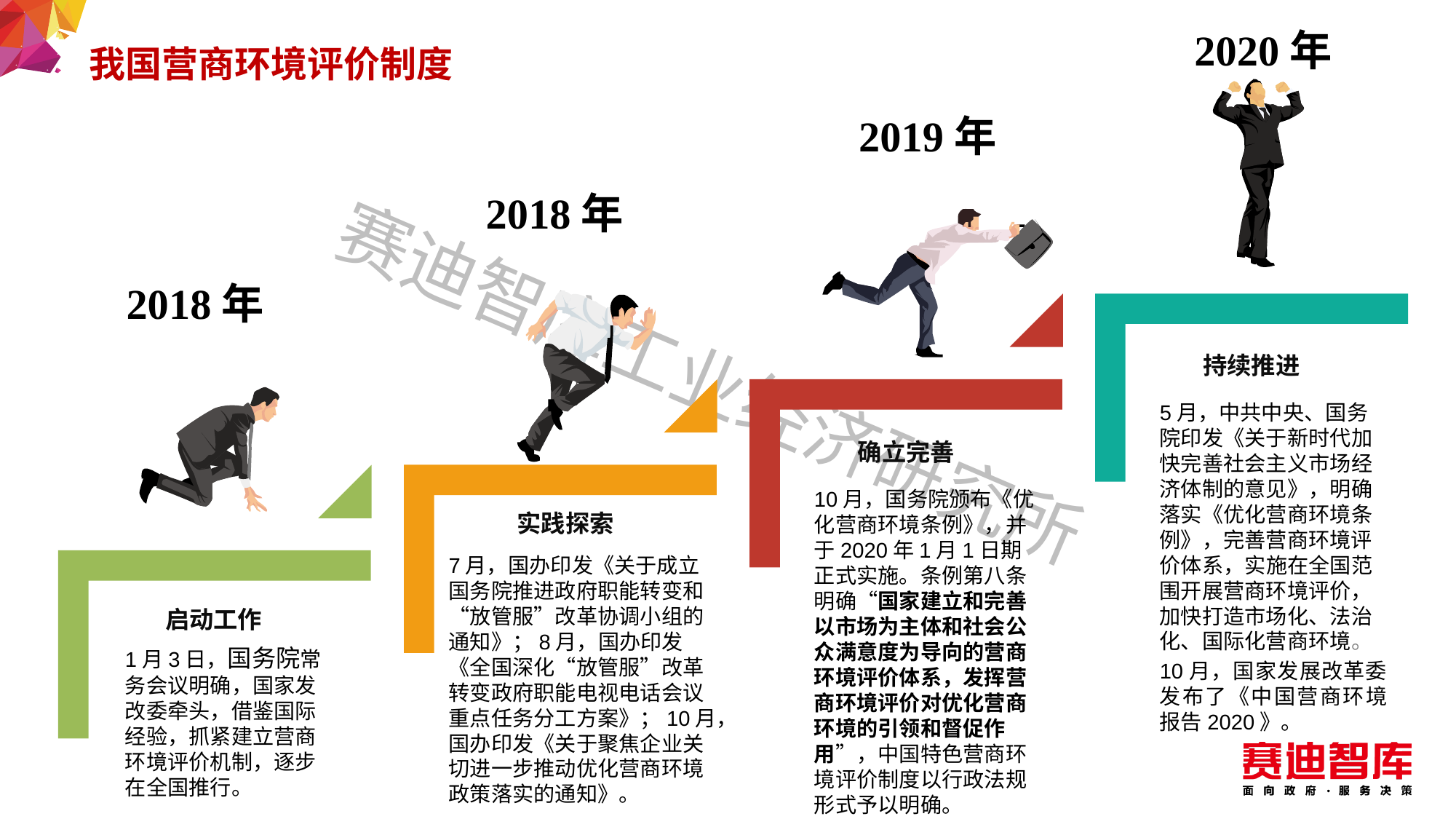

2020年
我国营商环境评价制度

2019年
2018年

2018年

持续推进

5月，中共中央、国务院印发《关于新时代加快完善社会主义市场经济体制的意见》，明确落实《优化营商环境条例》，完善营商环境评价体系，实施在全国范围开展营商环境评价，加快打造市场化、法治化、国际化营商环境。
10月，国家发展改革委发布了《中国营商环境报告2020》。

确立完善

10月，国务院颁布《优化营商环境条例》，并于2020年1月1日期正式实施。条例第八条明确“国家建立和完善以市场为主体和社会公众满意度为导向的营商环境评价体系，发挥营商环境评价对优化营商环境的引领和督促作用”，中国特色营商环境评价制度以行政法规形式予以明确。

实践探索
7月，国办印发《关于成立国务院推进政府职能转变和“放管服”改革协调小组的通知》；8月，国办印发《全国深化“放管服”改革转变政府职能电视电话会议重点任务分工方案》；10月，国办印发《关于聚焦企业关切进一步推动优化营商环境政策落实的通知》。
启动工作
1月3日，国务院常务会议明确，国家发改委牵头，借鉴国际经验，抓紧建立营商环境评价机制，逐步在全国推行。